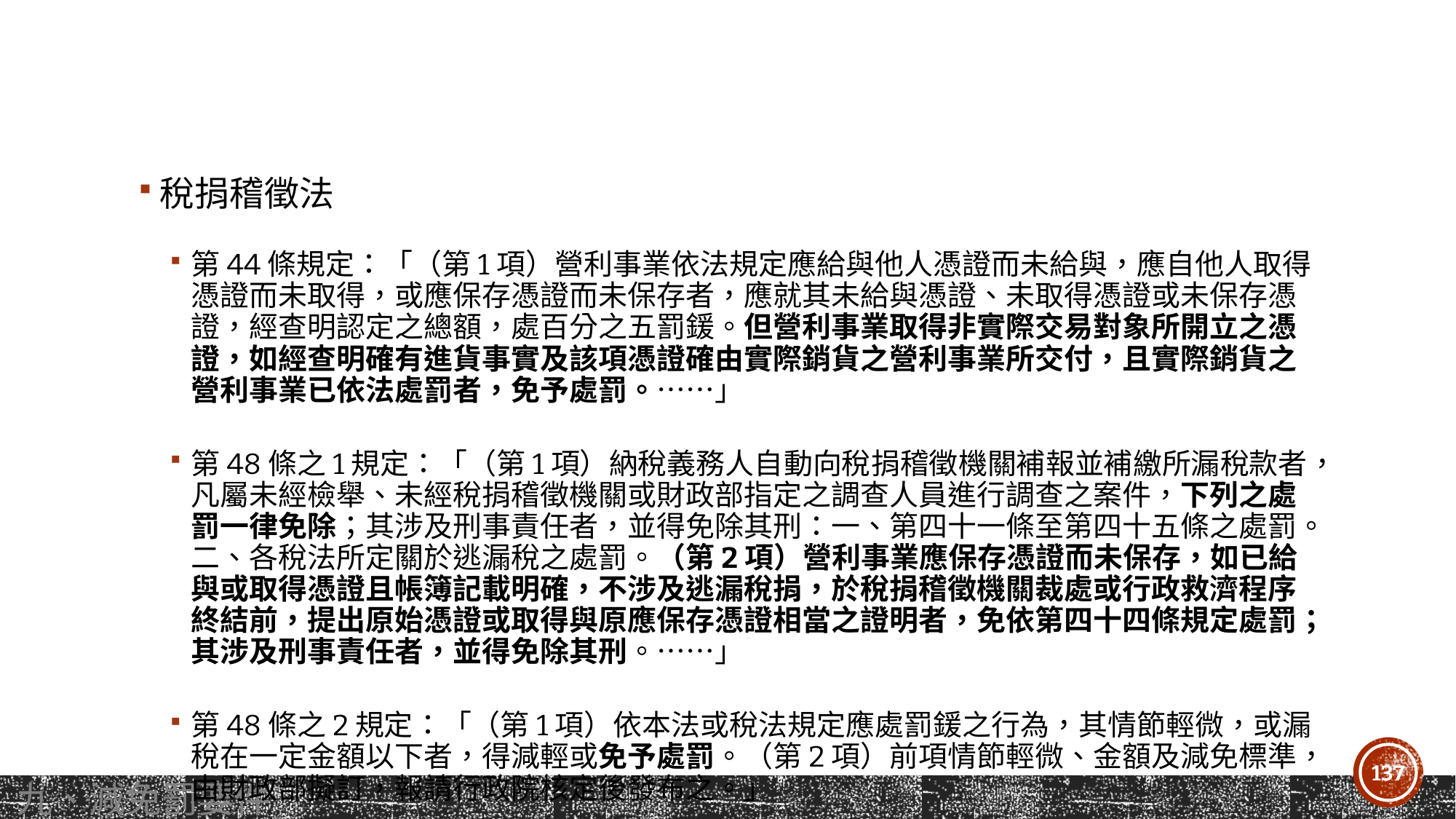

#
稅捐稽徵法

第44條規定：「（第1項）營利事業依法規定應給與他人憑證而未給與，應自他人取得憑證而未取得，或應保存憑證而未保存者，應就其未給與憑證、未取得憑證或未保存憑證，經查明認定之總額，處百分之五罰鍰。但營利事業取得非實際交易對象所開立之憑證，如經查明確有進貨事實及該項憑證確由實際銷貨之營利事業所交付，且實際銷貨之營利事業已依法處罰者，免予處罰。……」

第48條之1規定：「（第1項）納稅義務人自動向稅捐稽徵機關補報並補繳所漏稅款者，凡屬未經檢舉、未經稅捐稽徵機關或財政部指定之調查人員進行調查之案件，下列之處罰一律免除；其涉及刑事責任者，並得免除其刑：一、第四十一條至第四十五條之處罰。二、各稅法所定關於逃漏稅之處罰。（第2項）營利事業應保存憑證而未保存，如已給與或取得憑證且帳簿記載明確，不涉及逃漏稅捐，於稅捐稽徵機關裁處或行政救濟程序終結前，提出原始憑證或取得與原應保存憑證相當之證明者，免依第四十四條規定處罰；其涉及刑事責任者，並得免除其刑。……」

第48條之2規定：「（第1項）依本法或稅法規定應處罰鍰之行為，其情節輕微，或漏稅在一定金額以下者，得減輕或免予處罰。（第2項）前項情節輕微、金額及減免標準，由財政部擬訂，報請行政院核定後發布之。」
137